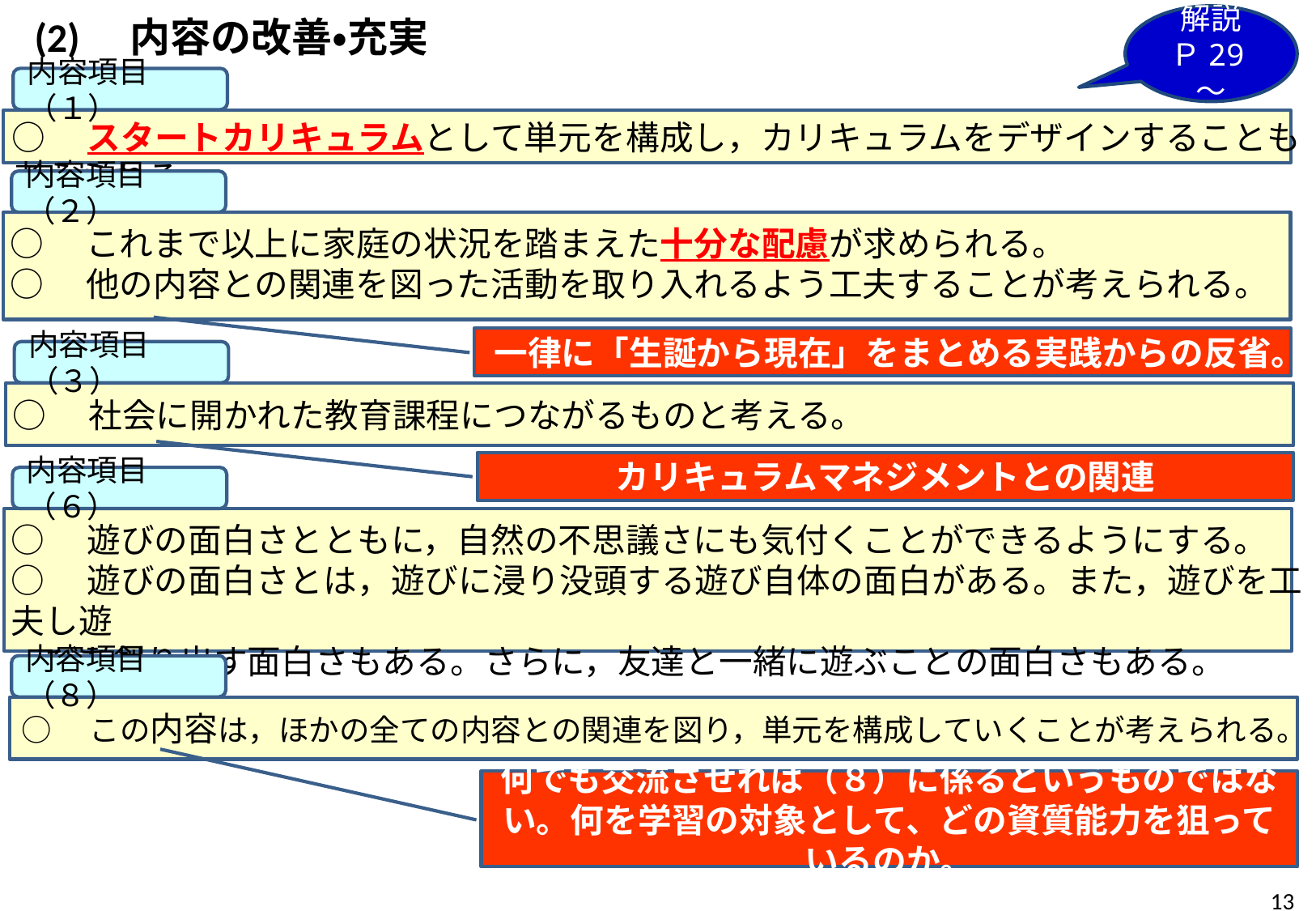

(2)　内容の改善・充実
解説
Ｐ29～
内容項目（１）
○　スタートカリキュラムとして単元を構成し，カリキュラムをデザインすることも考えられる。

内容項目（２）

○　これまで以上に家庭の状況を踏まえた十分な配慮が求められる。
○　他の内容との関連を図った活動を取り入れるよう工夫することが考えられる。

一律に「生誕から現在」をまとめる実践からの反省。
内容項目（３）

○　社会に開かれた教育課程につながるものと考える。
カリキュラムマネジメントとの関連
内容項目（６）

○　遊びの面白さとともに，自然の不思議さにも気付くことができるようにする。
○　遊びの面白さとは，遊びに浸り没頭する遊び自体の面白がある。また，遊びを工夫し遊
　びを創り出す面白さもある。さらに，友達と一緒に遊ぶことの面白さもある。

内容項目（８）
○　この内容は，ほかの全ての内容との関連を図り，単元を構成していくことが考えられる。
何でも交流させれば（８）に係るというものではない。何を学習の対象として、どの資質能力を狙っているのか。
13